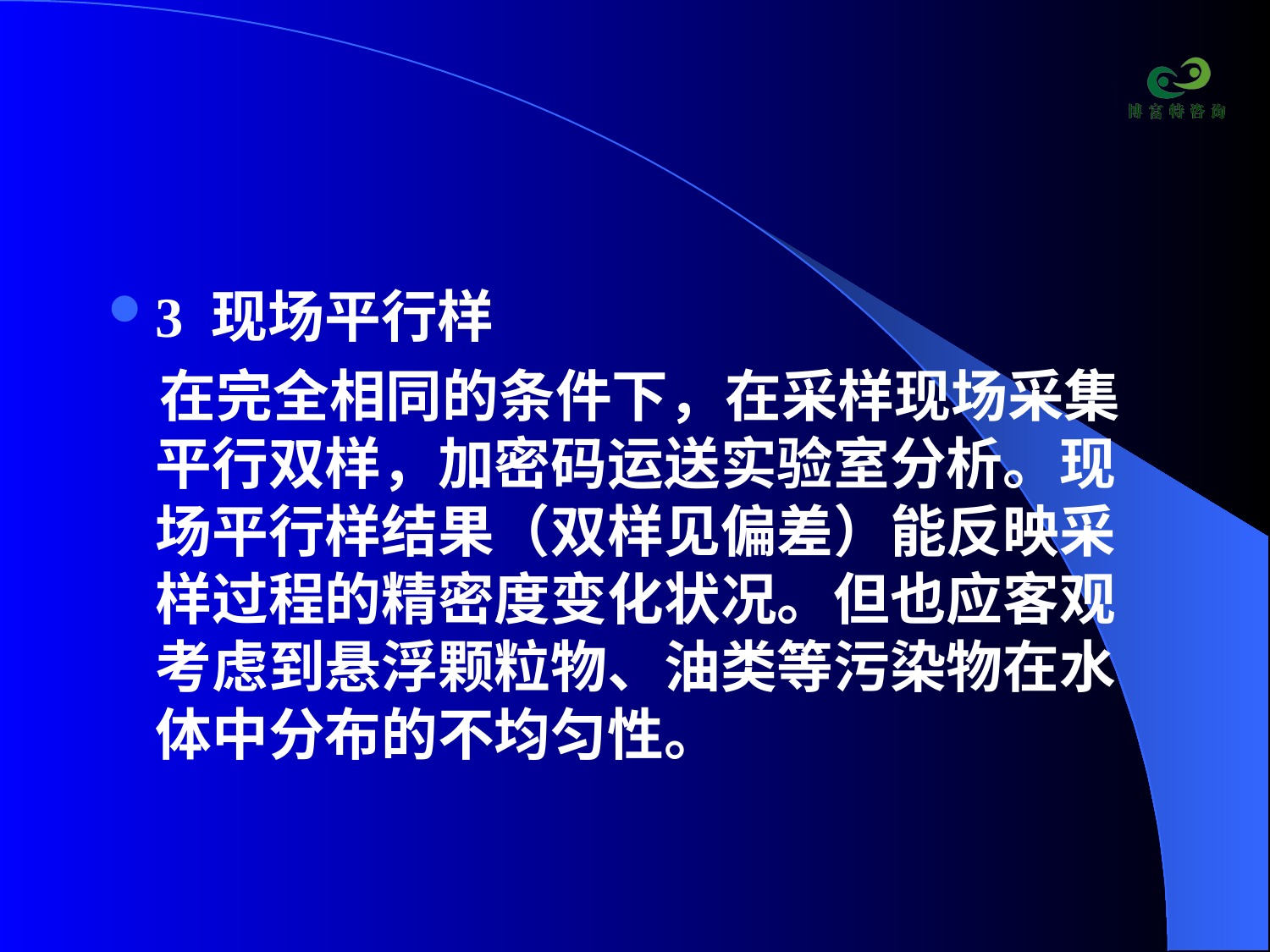

#
3 现场平行样
   在完全相同的条件下，在采样现场采集平行双样，加密码运送实验室分析。现场平行样结果（双样见偏差）能反映采样过程的精密度变化状况。但也应客观考虑到悬浮颗粒物、油类等污染物在水体中分布的不均匀性。